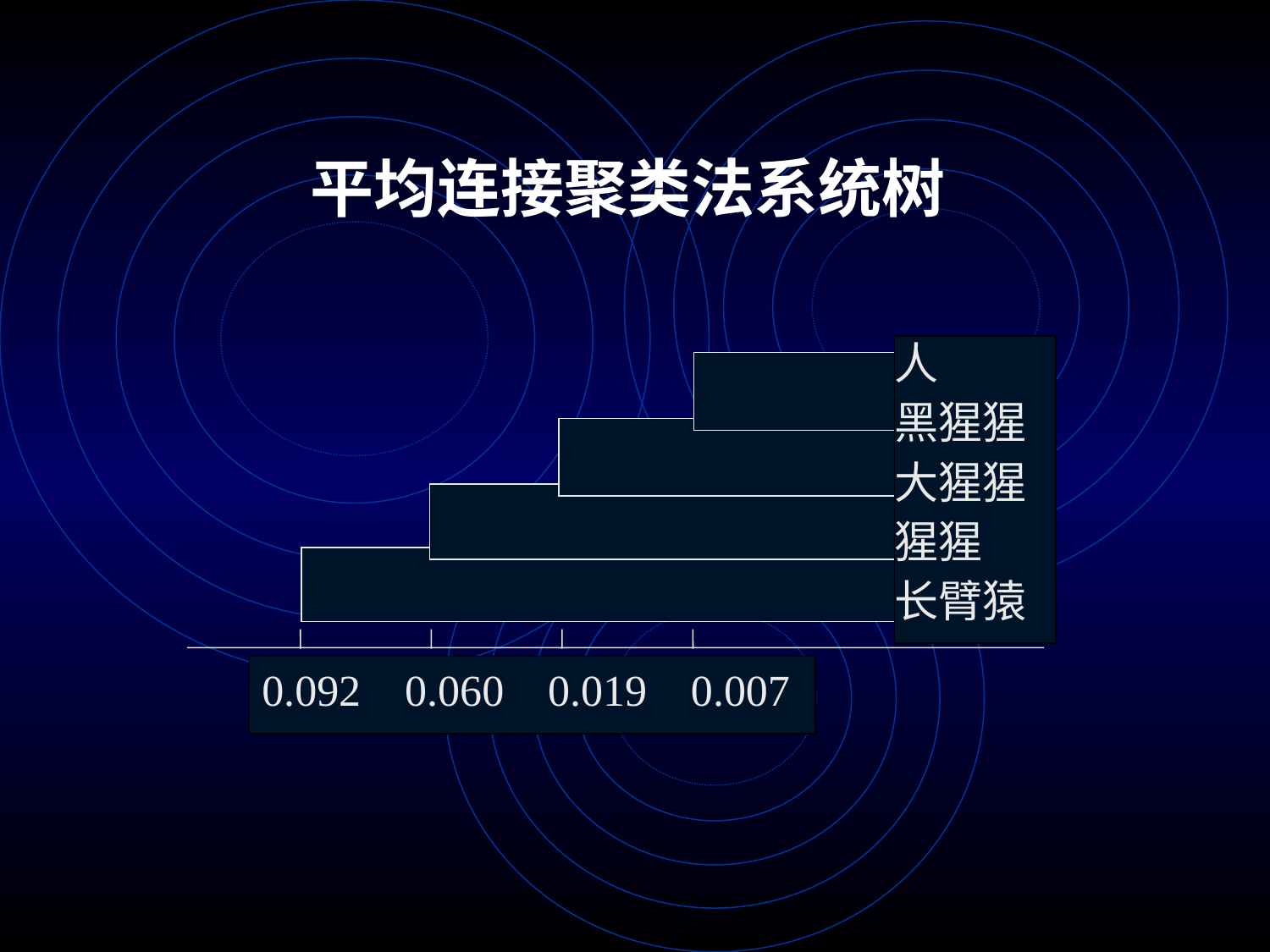

# 平均连接聚类法系统树
人
黑猩猩
大猩猩
猩猩
长臂猿

0.092    0.060    0.019    0.007